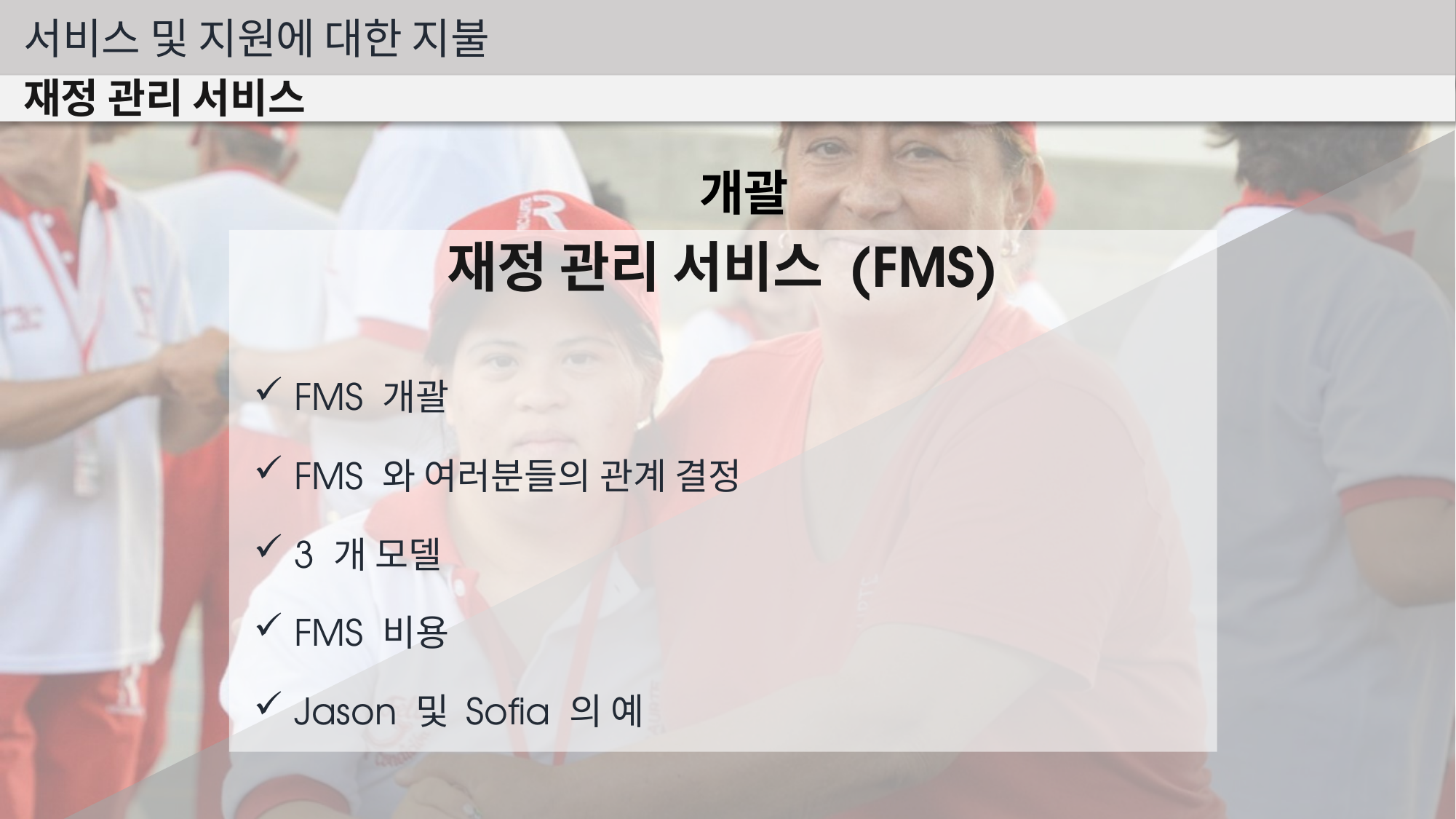

서비스 및 지원에 대한 지불
재정 관리 서비스
개괄

재정 관리 서비스 (FMS)
FMS 개괄

FMS 와 여러분들의 관계 결정

3 개 모델

FMS 비용

Jason 및 Sofia 의 예